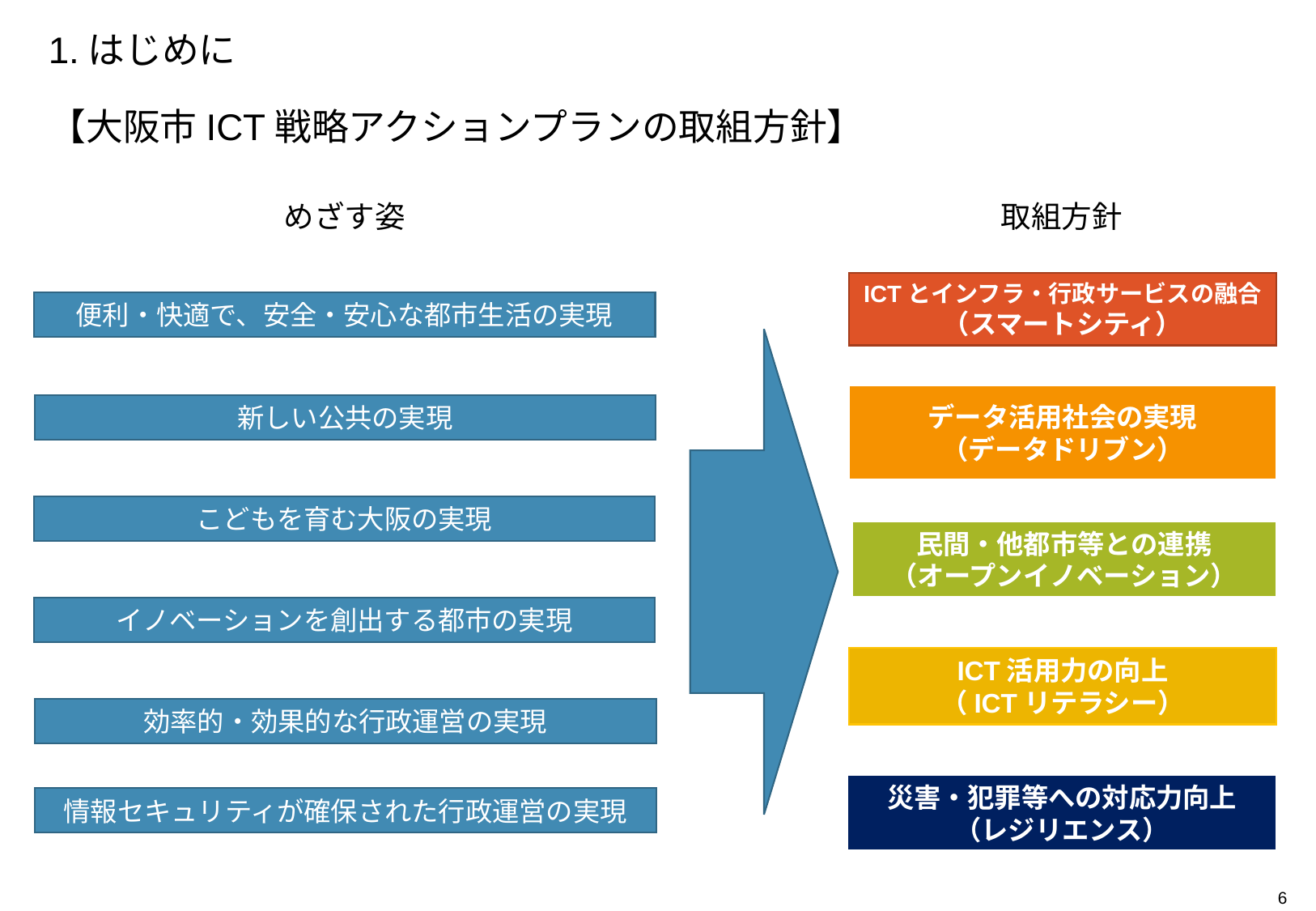

# 1.はじめに
【大阪市ICT戦略アクションプランの取組方針】
めざす姿
取組方針
ICTとインフラ・行政サービスの融合
（スマートシティ）
便利・快適で、安全・安心な都市生活の実現

新しい公共の実現
データ活用社会の実現
（データドリブン）
こどもを育む大阪の実現
民間・他都市等との連携
（オープンイノベーション）
イノベーションを創出する都市の実現
ICT活用力の向上
（ICTリテラシー）
効率的・効果的な行政運営の実現
災害・犯罪等への対応力向上
（レジリエンス）
情報セキュリティが確保された行政運営の実現
6
6